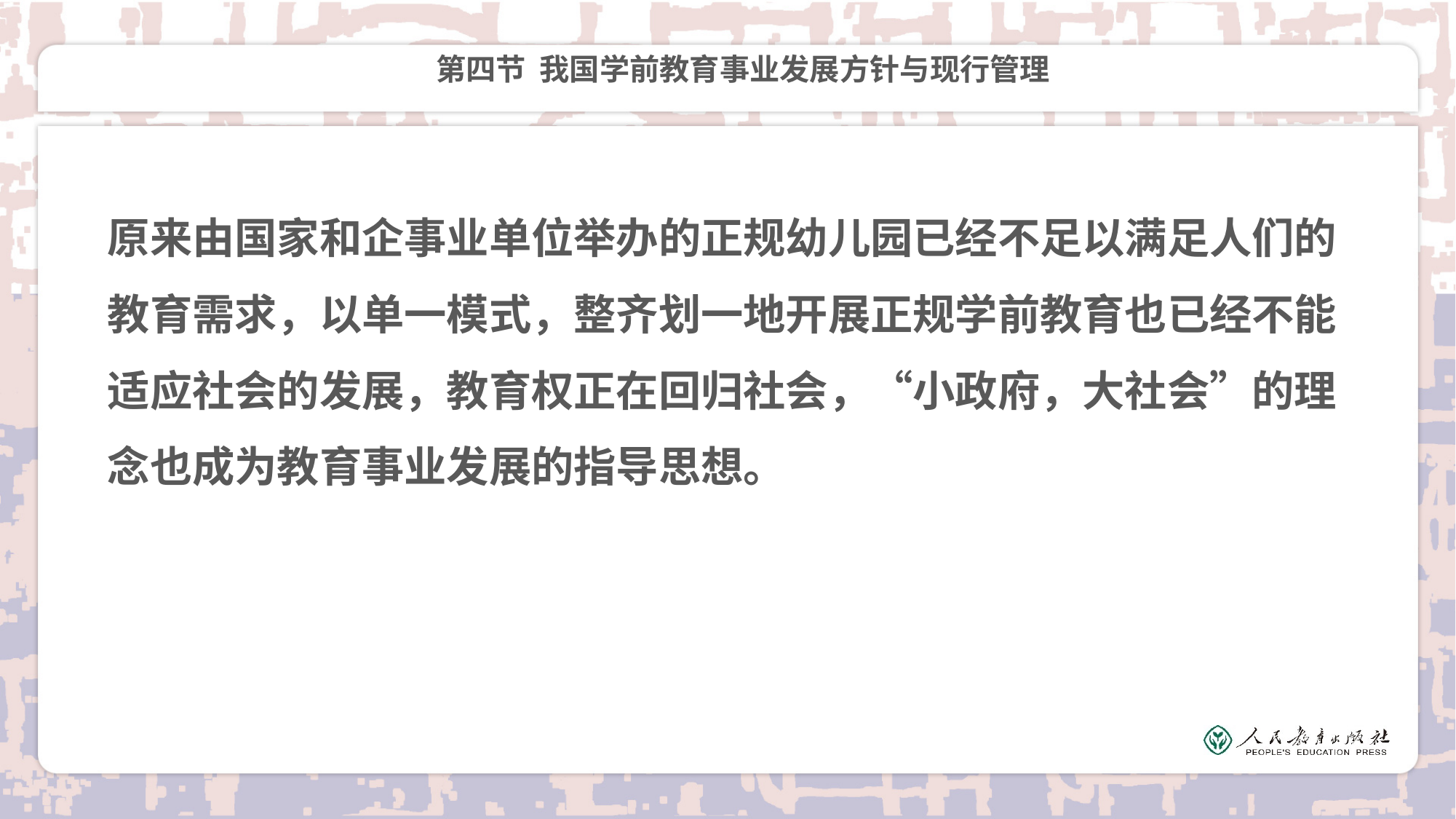

# 第四节  我国学前教育事业发展方针与现行管理
原来由国家和企事业单位举办的正规幼儿园已经不足以满足人们的教育需求，以单一模式，整齐划一地开展正规学前教育也已经不能适应社会的发展，教育权正在回归社会，“小政府，大社会”的理念也成为教育事业发展的指导思想。